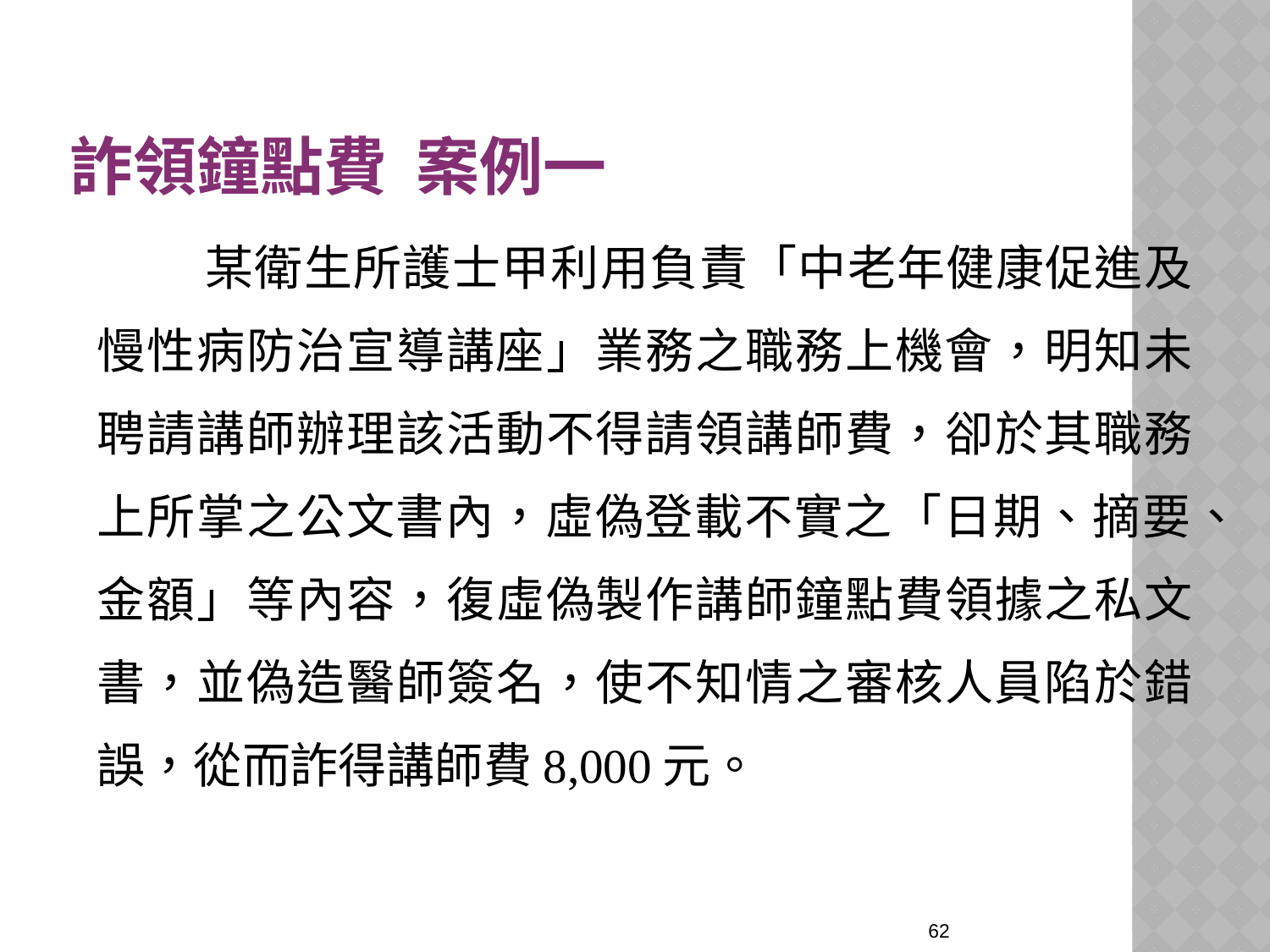

# 詐領鐘點費  案例一
        某衛生所護士甲利用負責「中老年健康促進及慢性病防治宣導講座」業務之職務上機會，明知未聘請講師辦理該活動不得請領講師費，卻於其職務上所掌之公文書內，虛偽登載不實之「日期、摘要、金額」等內容，復虛偽製作講師鐘點費領據之私文書，並偽造醫師簽名，使不知情之審核人員陷於錯誤，從而詐得講師費8,000元。

62